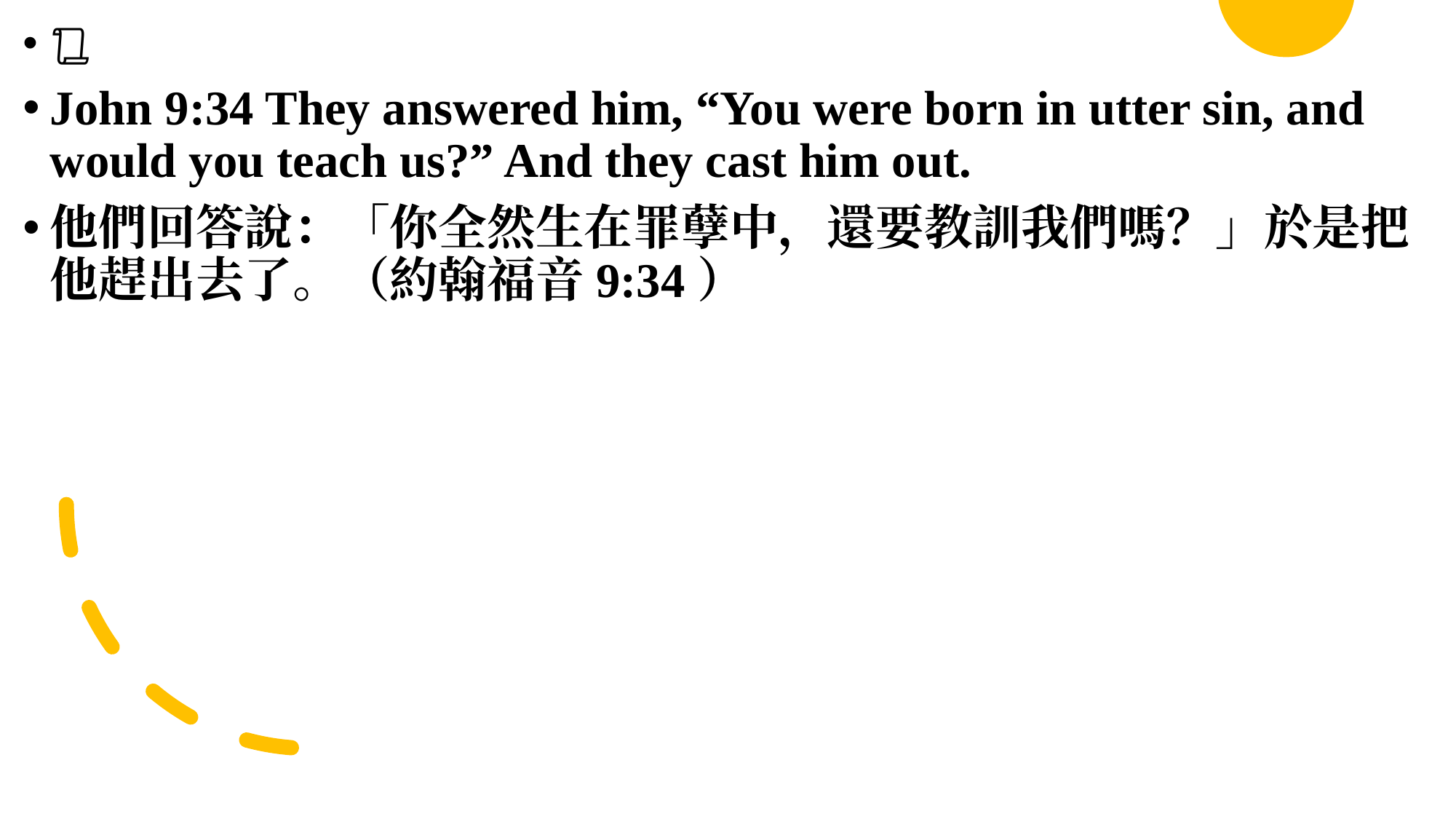

📜
John 9:34 They answered him, “You were born in utter sin, and would you teach us?” And they cast him out.
他們回答說：「你全然生在罪孽中，還要教訓我們嗎？」於是把他趕出去了。（約翰福音9:34）